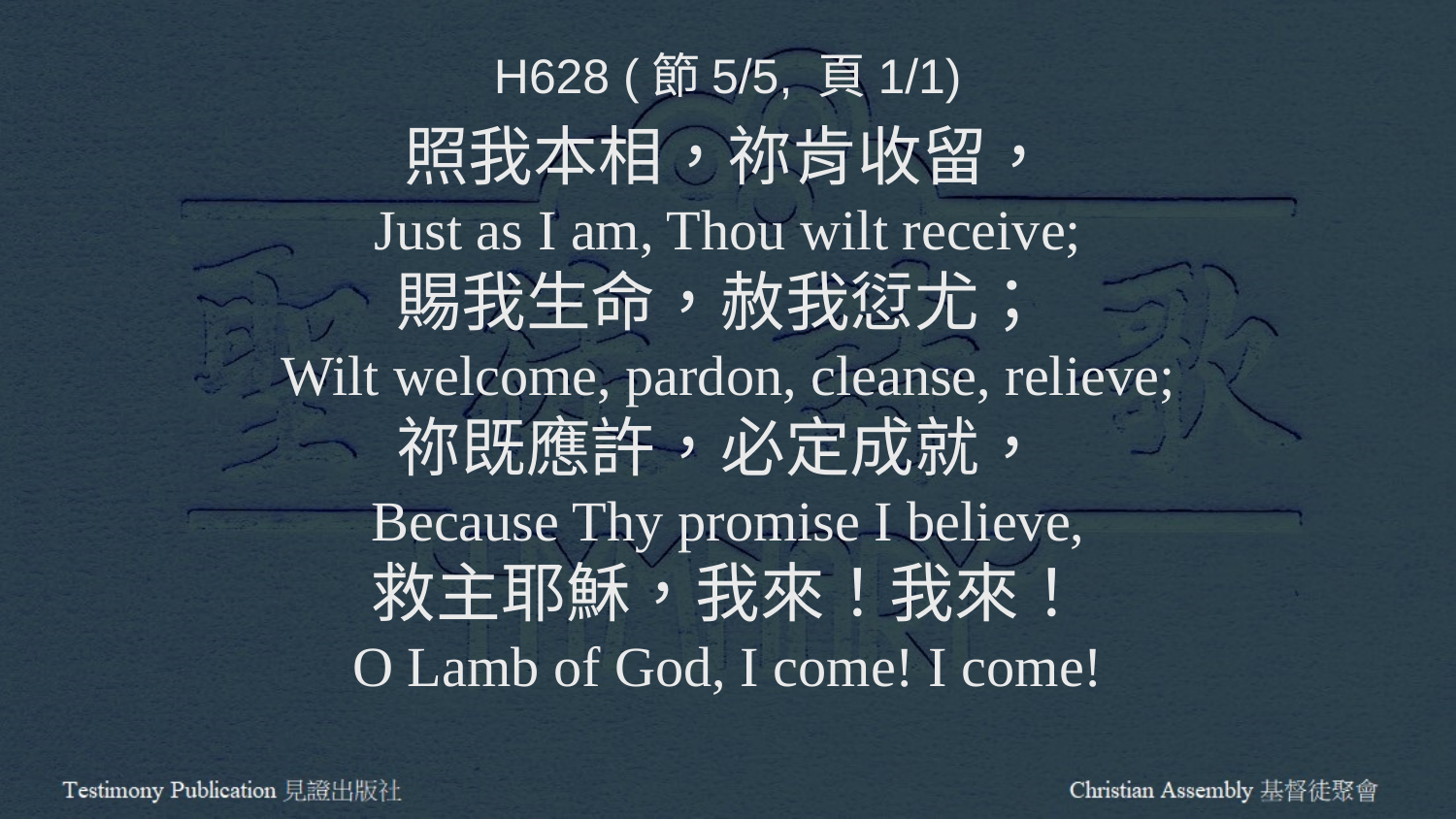

H628 (節5/5, 頁1/1)
照我本相，祢肯收留，
Just as I am, Thou wilt receive;
賜我生命，赦我愆尤；
Wilt welcome, pardon, cleanse, relieve;
祢既應許，必定成就，
Because Thy promise I believe,
救主耶穌，我來！我來！
O Lamb of God, I come! I come!